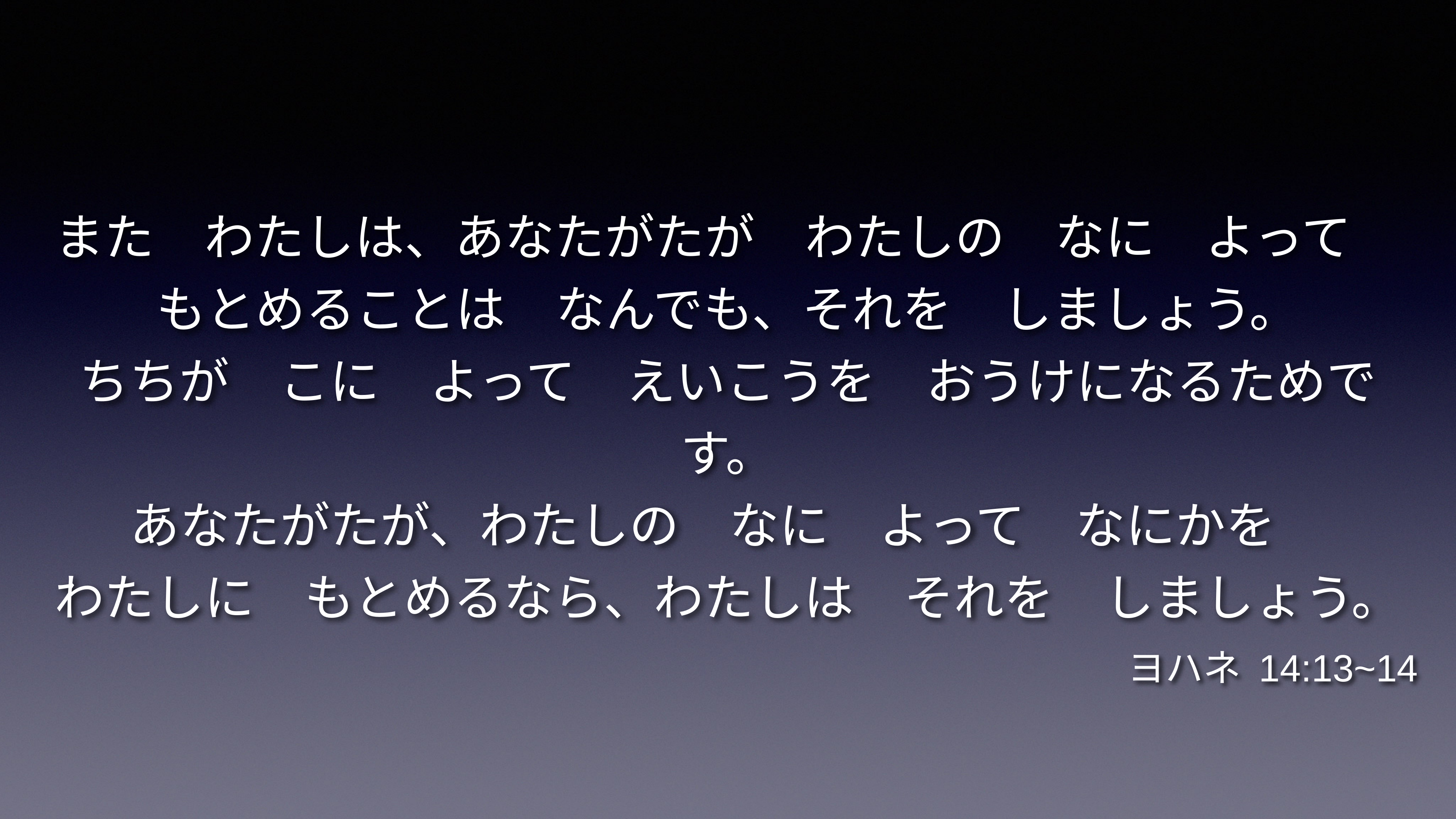

また　わたしは、あなたがたが　わたしの　なに　よって
もとめることは　なんでも、それを　しましょう。
ちちが　こに　よって　えいこうを　おうけになるためです。
あなたがたが、わたしの　なに　よって　なにかを
わたしに　もとめるなら、わたしは　それを　しましょう。
ヨハネ 14:13~14